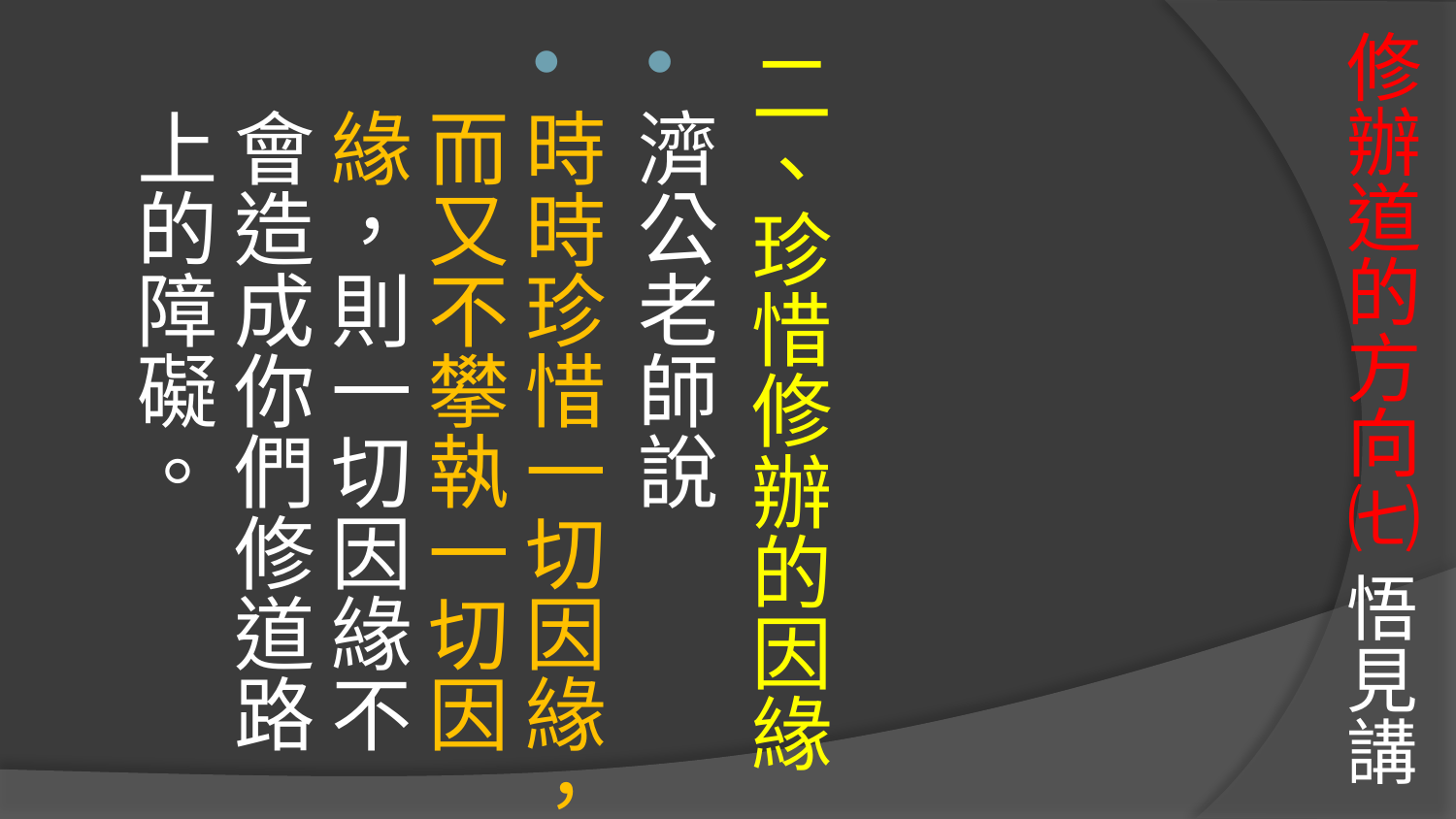

# 修辦道的方向㈦ 悟見講
二、珍惜修辦的因緣
濟公老師說
時時珍惜一切因緣，而又不攀執一切因緣，則一切因緣不會造成你們修道路上的障礙。